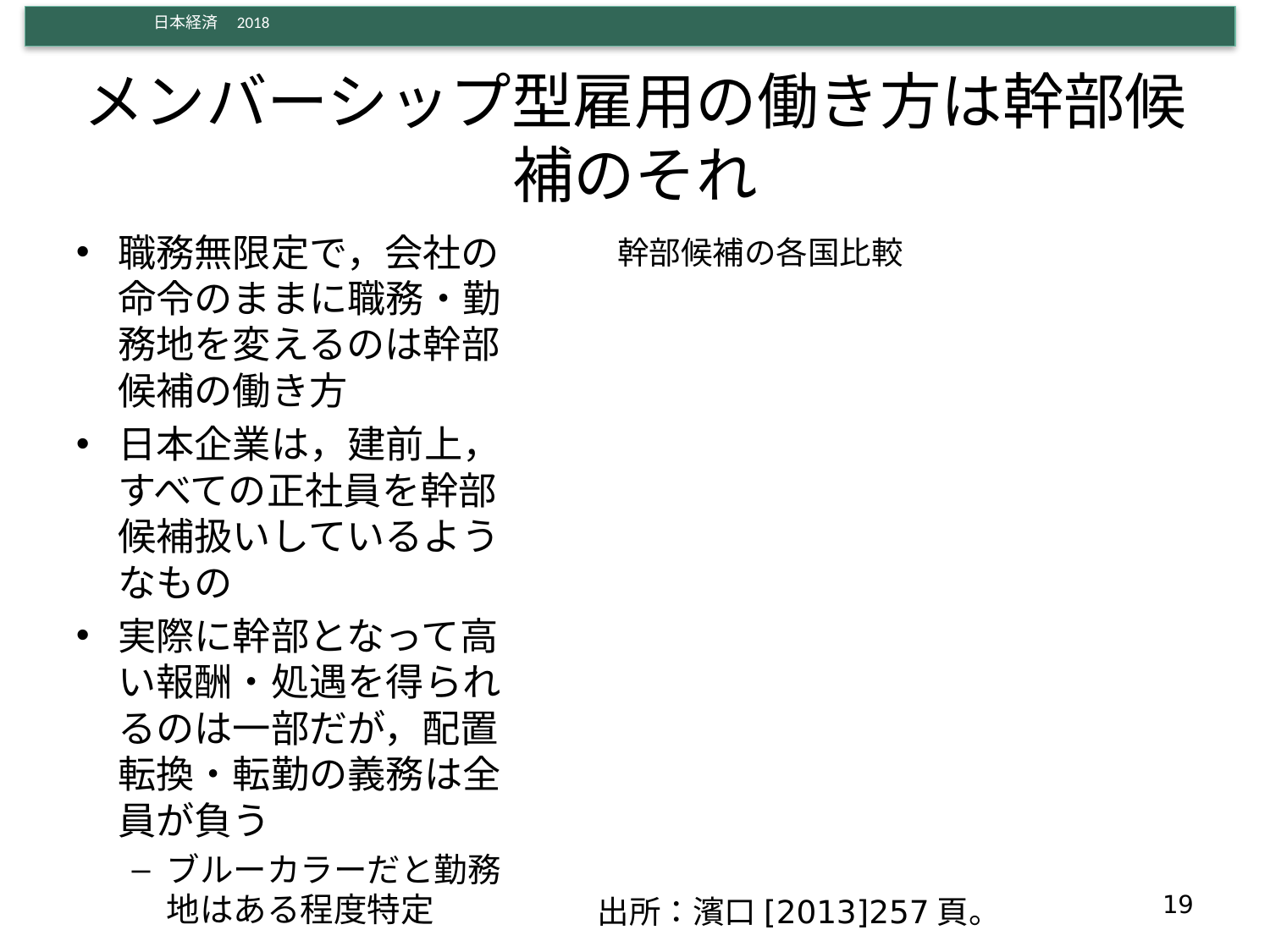

# メンバーシップ型雇用の働き方は幹部候補のそれ
職務無限定で，会社の命令のままに職務・勤務地を変えるのは幹部候補の働き方
日本企業は，建前上，すべての正社員を幹部候補扱いしているようなもの
実際に幹部となって高い報酬・処遇を得られるのは一部だが，配置転換・転勤の義務は全員が負う
ブルーカラーだと勤務地はある程度特定

幹部候補の各国比較
19
出所：濱口[2013]257頁。